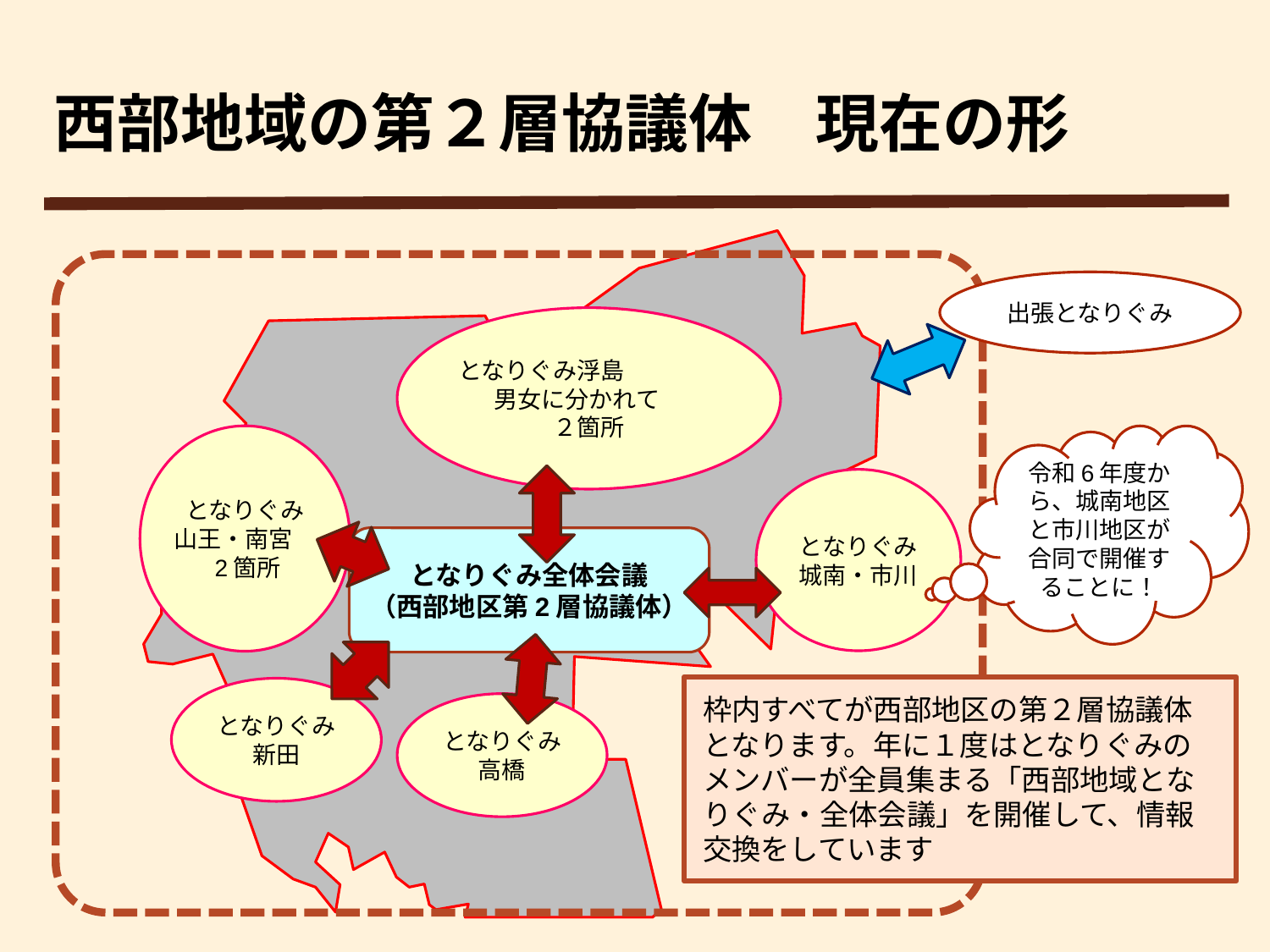

西部地域の第２層協議体　現在の形

出張となりぐみ

となりぐみ浮島　　　　　男女に分かれて
２箇所
となりぐみ
山王・南宮　　2箇所

となりぐみ
城南・市川

となりぐみ全体会議
（西部地区第2層協議体）

枠内すべてが西部地区の第２層協議体となります。年に１度はとなりぐみのメンバーが全員集まる「西部地域となりぐみ・全体会議」を開催して、情報交換をしています
となりぐみ
新田
となりぐみ
高橋
令和6年度から、城南地区と市川地区が合同で開催することに！